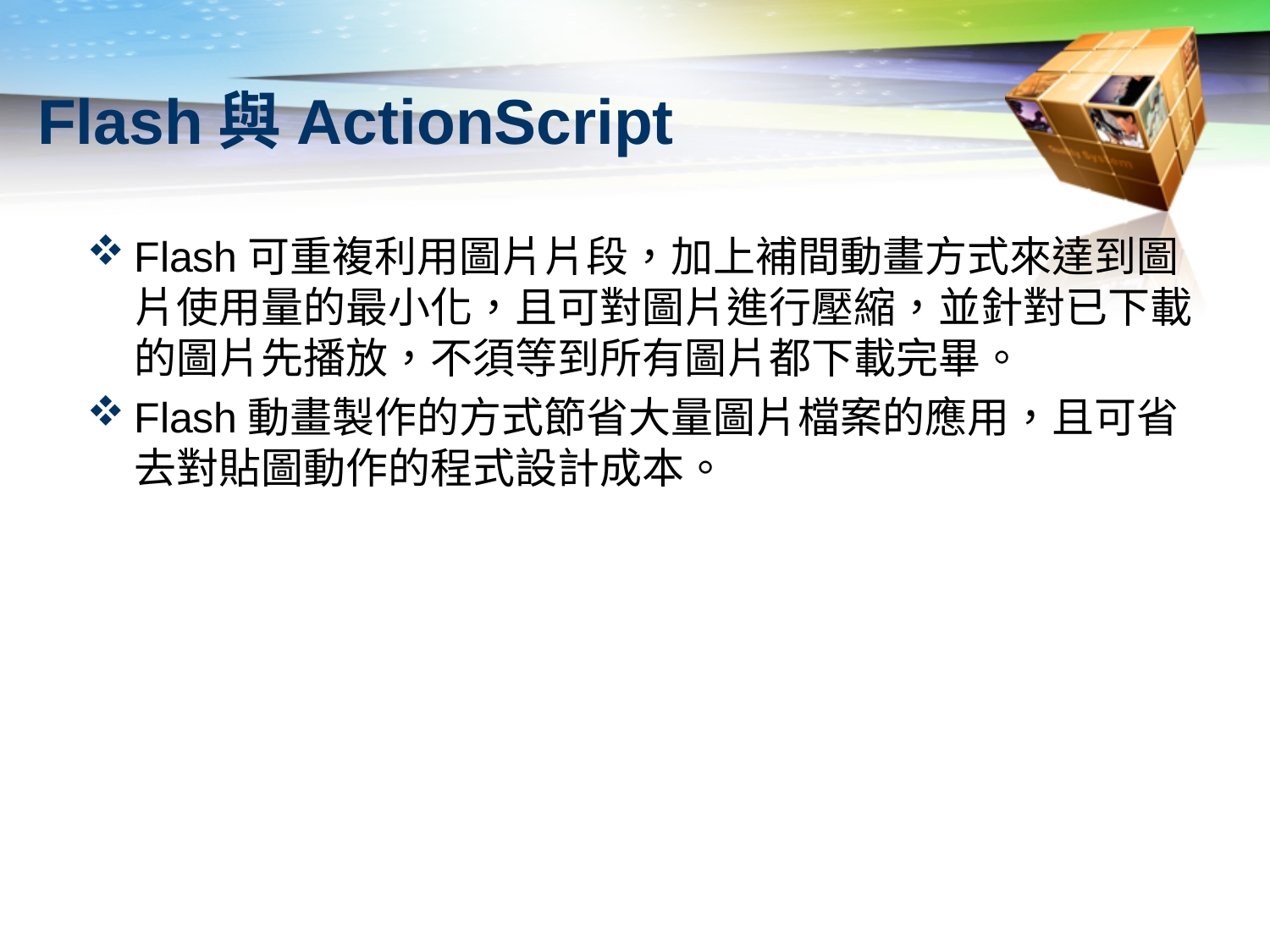

Flash可重複利用圖片片段，加上補間動畫方式來達到圖片使用量的最小化，且可對圖片進行壓縮，並針對已下載的圖片先播放，不須等到所有圖片都下載完畢。
Flash動畫製作的方式節省大量圖片檔案的應用，且可省去對貼圖動作的程式設計成本。
# Flash與ActionScript